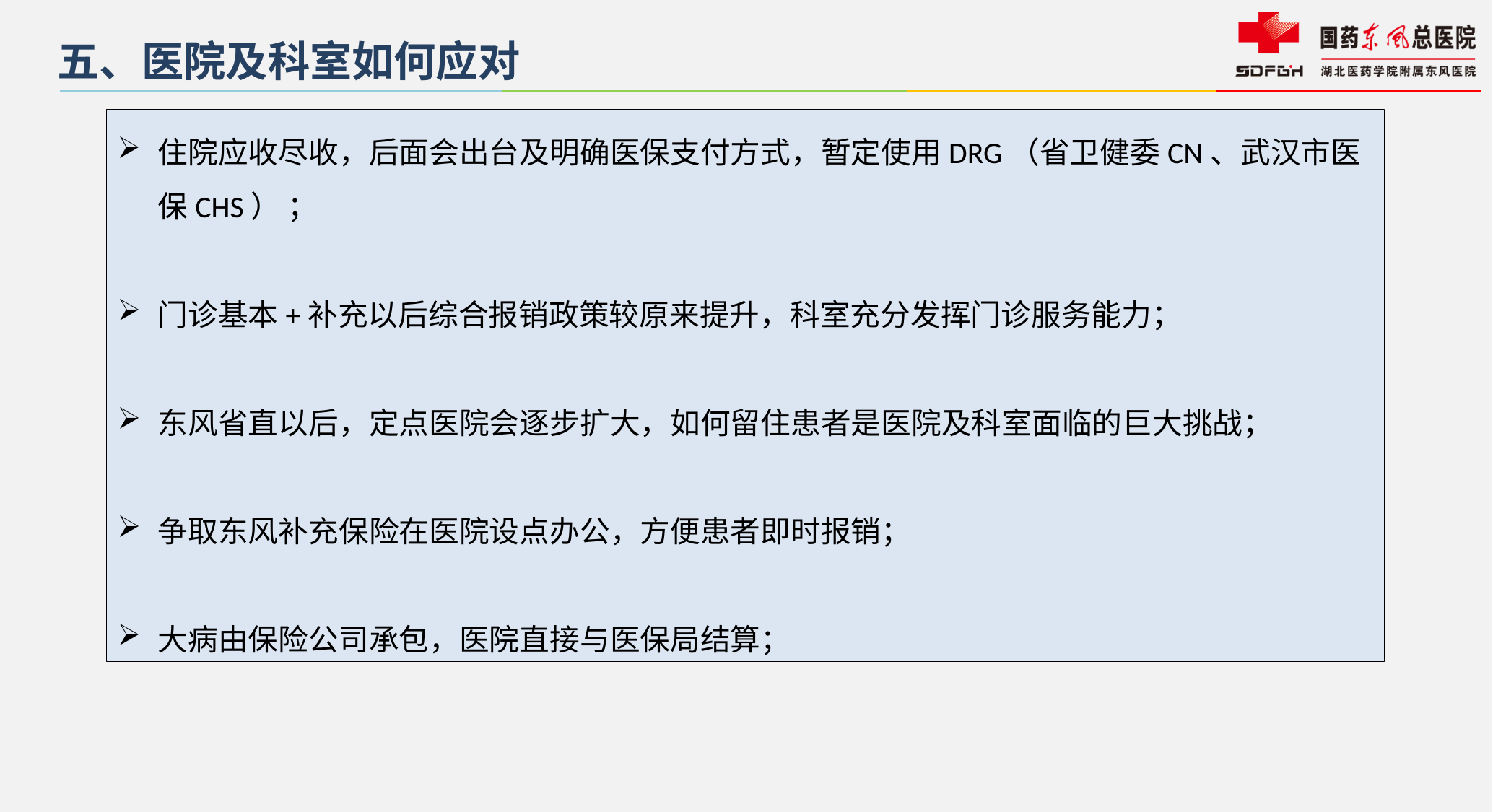

五、医院及科室如何应对
住院应收尽收，后面会出台及明确医保支付方式，暂定使用DRG（省卫健委CN、武汉市医保CHS） ；

门诊基本+补充以后综合报销政策较原来提升，科室充分发挥门诊服务能力；

东风省直以后，定点医院会逐步扩大，如何留住患者是医院及科室面临的巨大挑战；

争取东风补充保险在医院设点办公，方便患者即时报销；

大病由保险公司承包，医院直接与医保局结算；